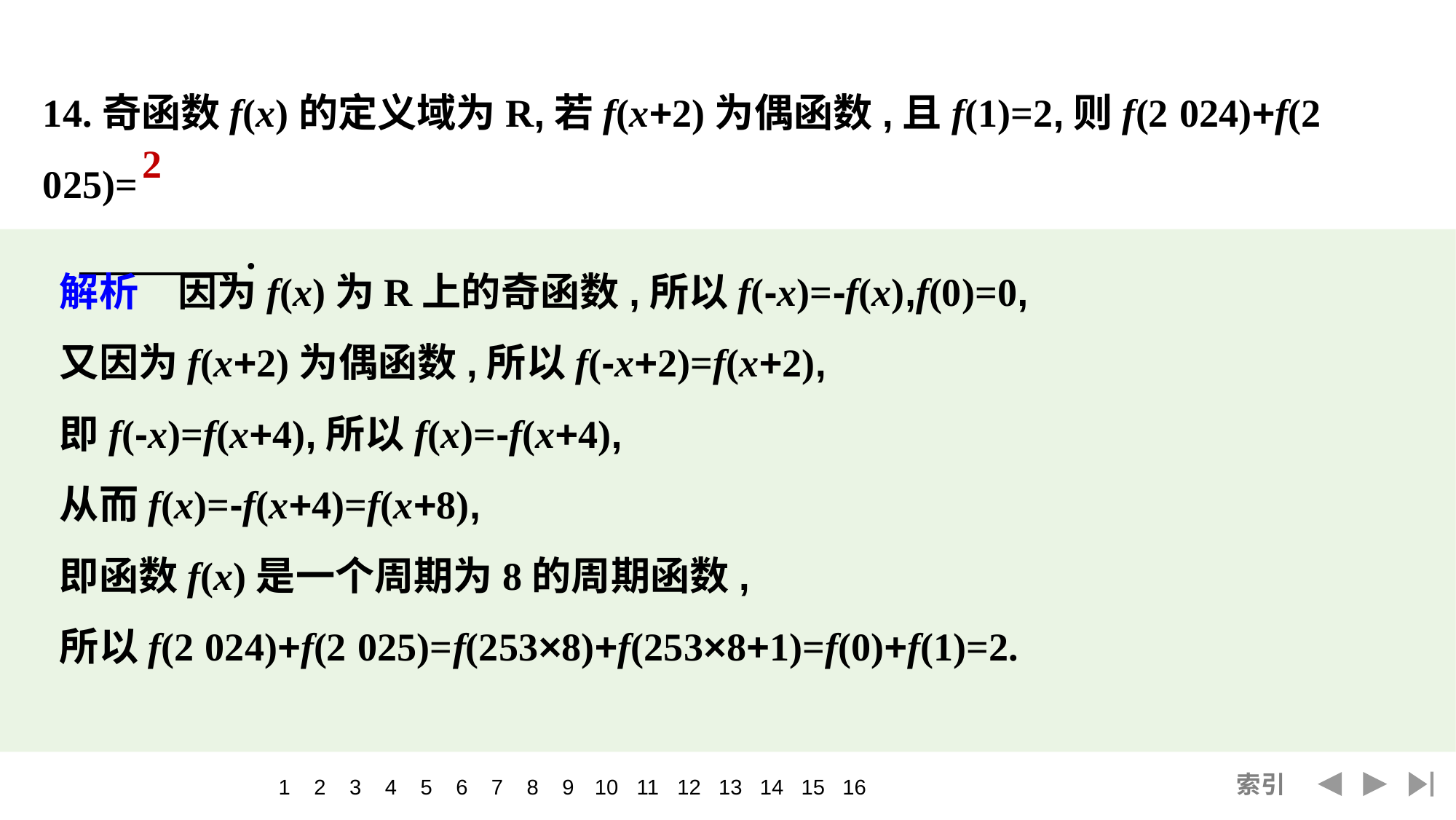

14.奇函数f(x)的定义域为R,若f(x+2)为偶函数,且f(1)=2,则f(2 024)+f(2 025)=
   　　　　.
2

解析　因为f(x)为R上的奇函数,所以f(-x)=-f(x),f(0)=0,
又因为f(x+2)为偶函数,所以f(-x+2)=f(x+2),
即f(-x)=f(x+4),所以f(x)=-f(x+4),
从而f(x)=-f(x+4)=f(x+8),
即函数f(x)是一个周期为8的周期函数,
所以f(2 024)+f(2 025)=f(253×8)+f(253×8+1)=f(0)+f(1)=2.